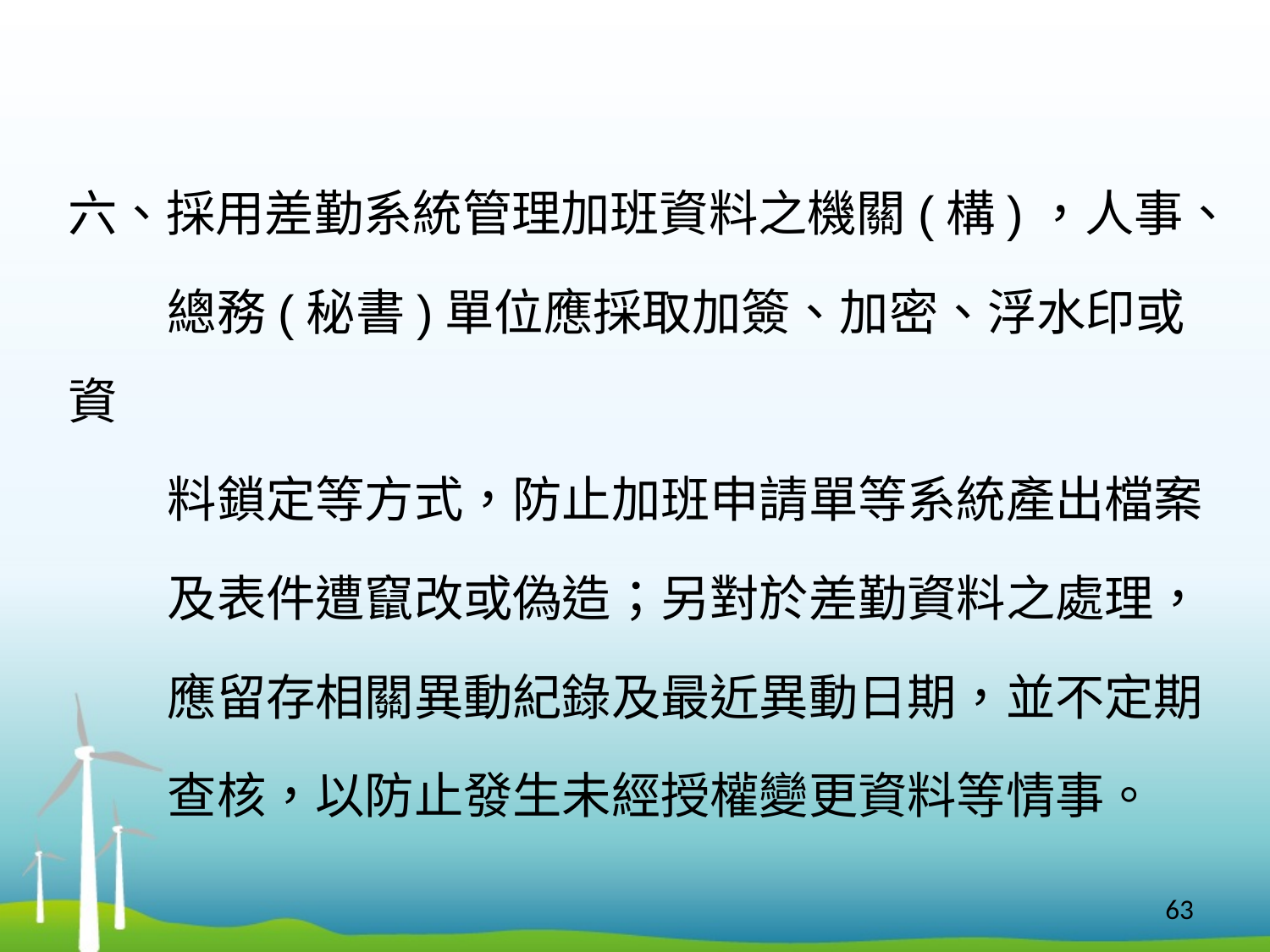

六、採用差勤系統管理加班資料之機關(構)，人事、
        總務(秘書)單位應採取加簽、加密、浮水印或資
        料鎖定等方式，防止加班申請單等系統產出檔案
        及表件遭竄改或偽造；另對於差勤資料之處理，
        應留存相關異動紀錄及最近異動日期，並不定期
        查核，以防止發生未經授權變更資料等情事。

63